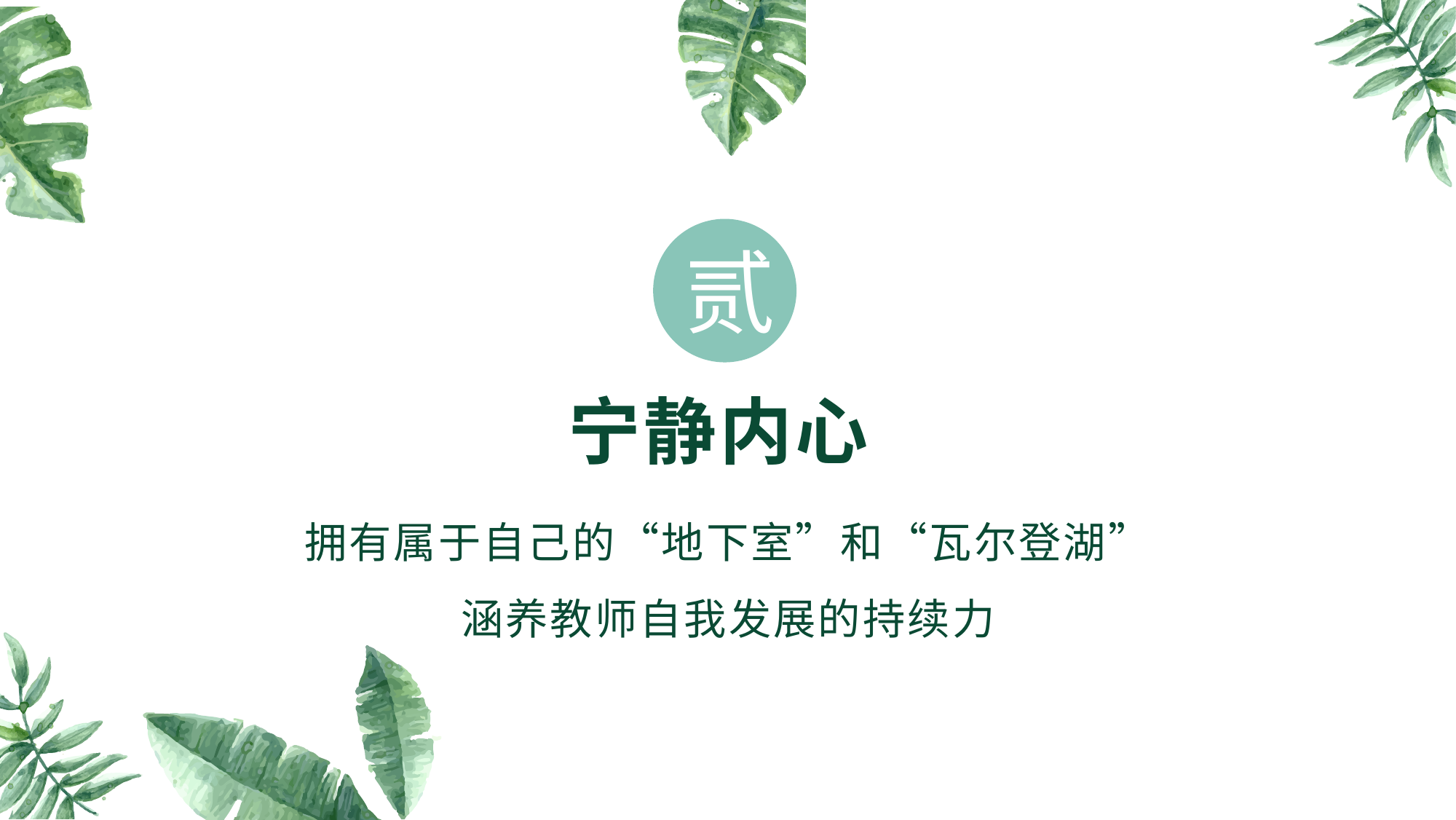

贰
# 宁静内心
拥有属于自己的“地下室”和“瓦尔登湖”
涵养教师自我发展的持续力